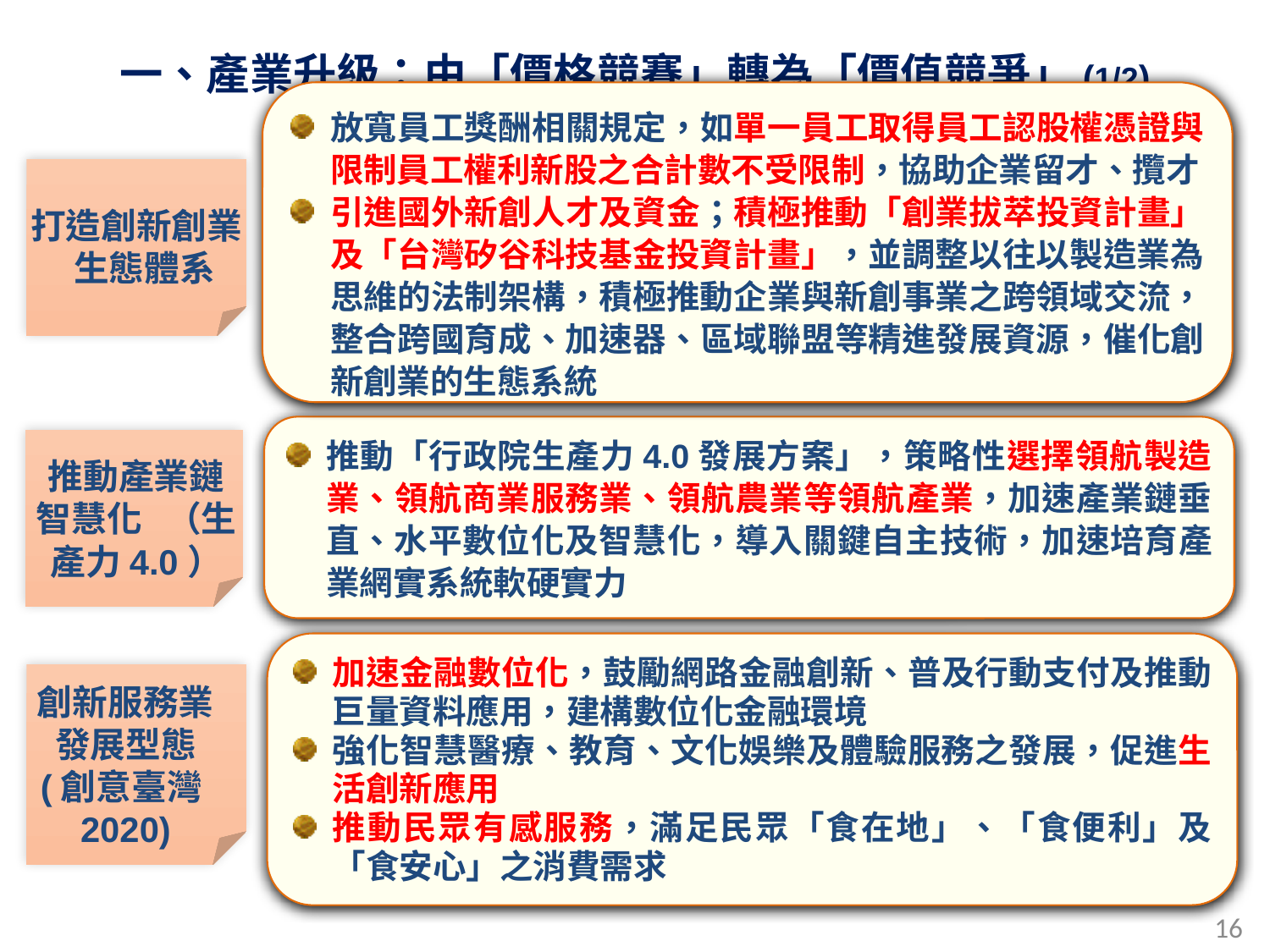

一、產業升級：由「價格競賽」轉為「價值競爭」(1/2)

放寬員工獎酬相關規定，如單一員工取得員工認股權憑證與限制員工權利新股之合計數不受限制，協助企業留才、攬才
引進國外新創人才及資金；積極推動「創業拔萃投資計畫」及「台灣矽谷科技基金投資計畫」，並調整以往以製造業為思維的法制架構，積極推動企業與新創事業之跨領域交流，整合跨國育成、加速器、區域聯盟等精進發展資源，催化創新創業的生態系統

打造創新創業   生態體系
推動「行政院生產力4.0發展方案」，策略性選擇領航製造業、領航商業服務業、領航農業等領航產業，加速產業鏈垂直、水平數位化及智慧化，導入關鍵自主技術，加速培育產業網實系統軟硬實力

推動產業鏈
智慧化   （生產力4.0）
加速金融數位化，鼓勵網路金融創新、普及行動支付及推動巨量資料應用，建構數位化金融環境
強化智慧醫療、教育、文化娛樂及體驗服務之發展，促進生活創新應用
推動民眾有感服務，滿足民眾「食在地」、「食便利」及「食安心」之消費需求
創新服務業
發展型態
(創意臺灣2020)

16